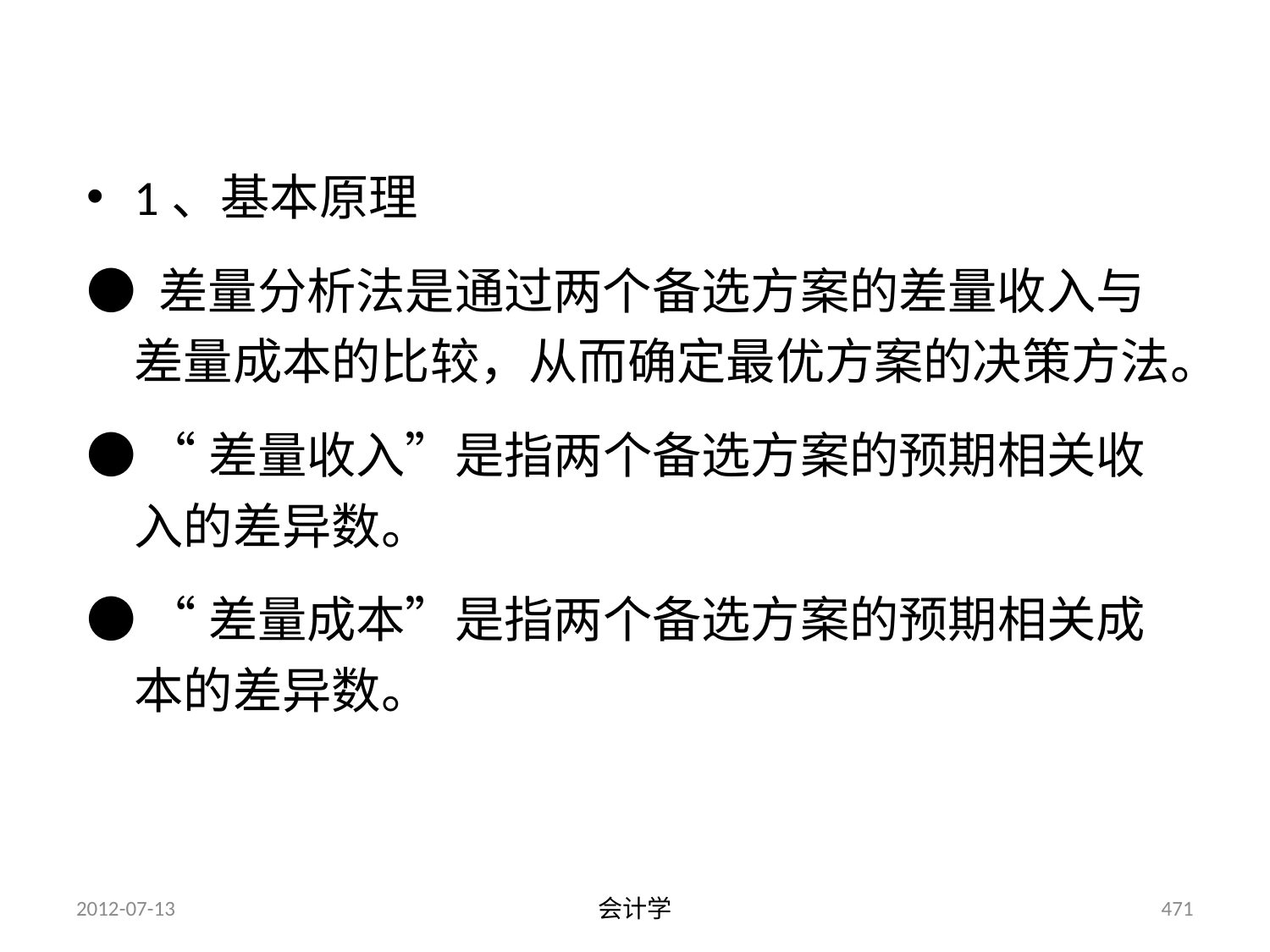

# 二、差量分析法
1、基本原理
● 差量分析法是通过两个备选方案的差量收入与差量成本的比较，从而确定最优方案的决策方法。
● “差量收入”是指两个备选方案的预期相关收入的差异数。
● “差量成本”是指两个备选方案的预期相关成本的差异数。
2012-07-13
会计学
471